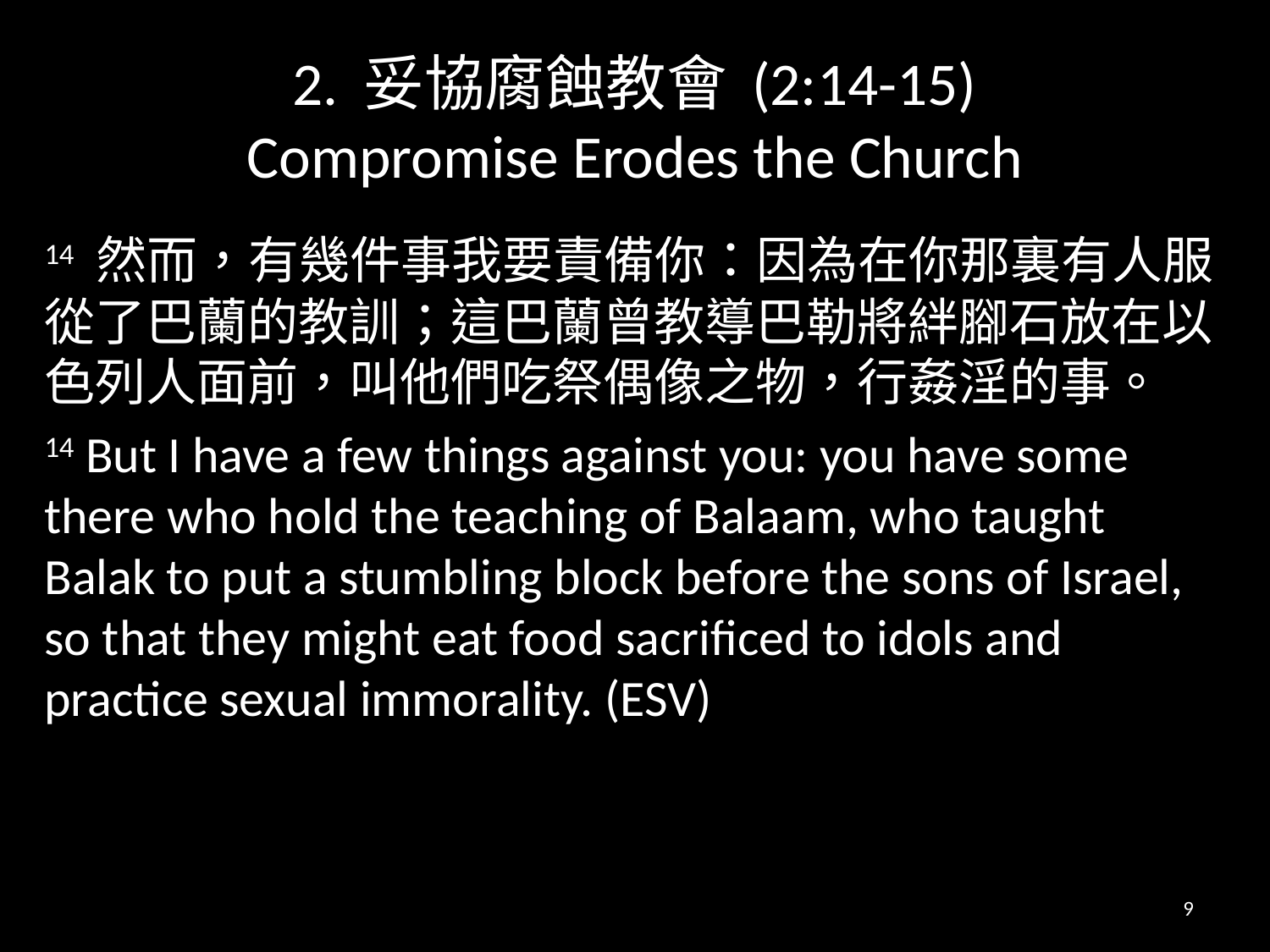

# 2. 妥協腐蝕教會 (2:14-15) Compromise Erodes the Church
14 然而，有幾件事我要責備你：因為在你那裏有人服從了巴蘭的教訓；這巴蘭曾教導巴勒將絆腳石放在以色列人面前，叫他們吃祭偶像之物，行姦淫的事。
14 But I have a few things against you: you have some there who hold the teaching of Balaam, who taught Balak to put a stumbling block before the sons of Israel, so that they might eat food sacrificed to idols and practice sexual immorality. (ESV)

9